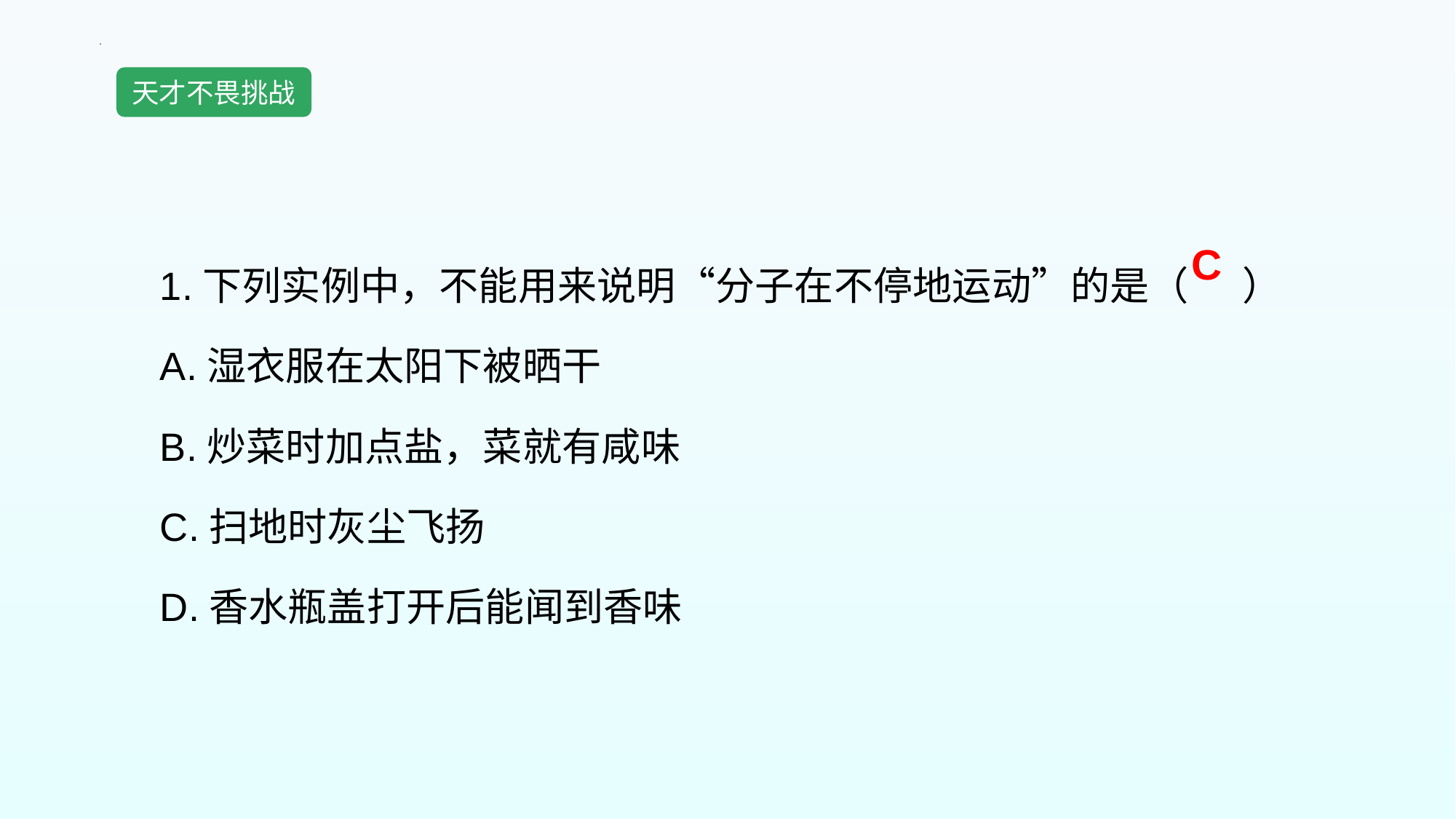

天才不畏挑战
1.下列实例中，不能用来说明“分子在不停地运动”的是（      ）
A.湿衣服在太阳下被晒干
B.炒菜时加点盐，菜就有咸味
C.扫地时灰尘飞扬
D.香水瓶盖打开后能闻到香味
C